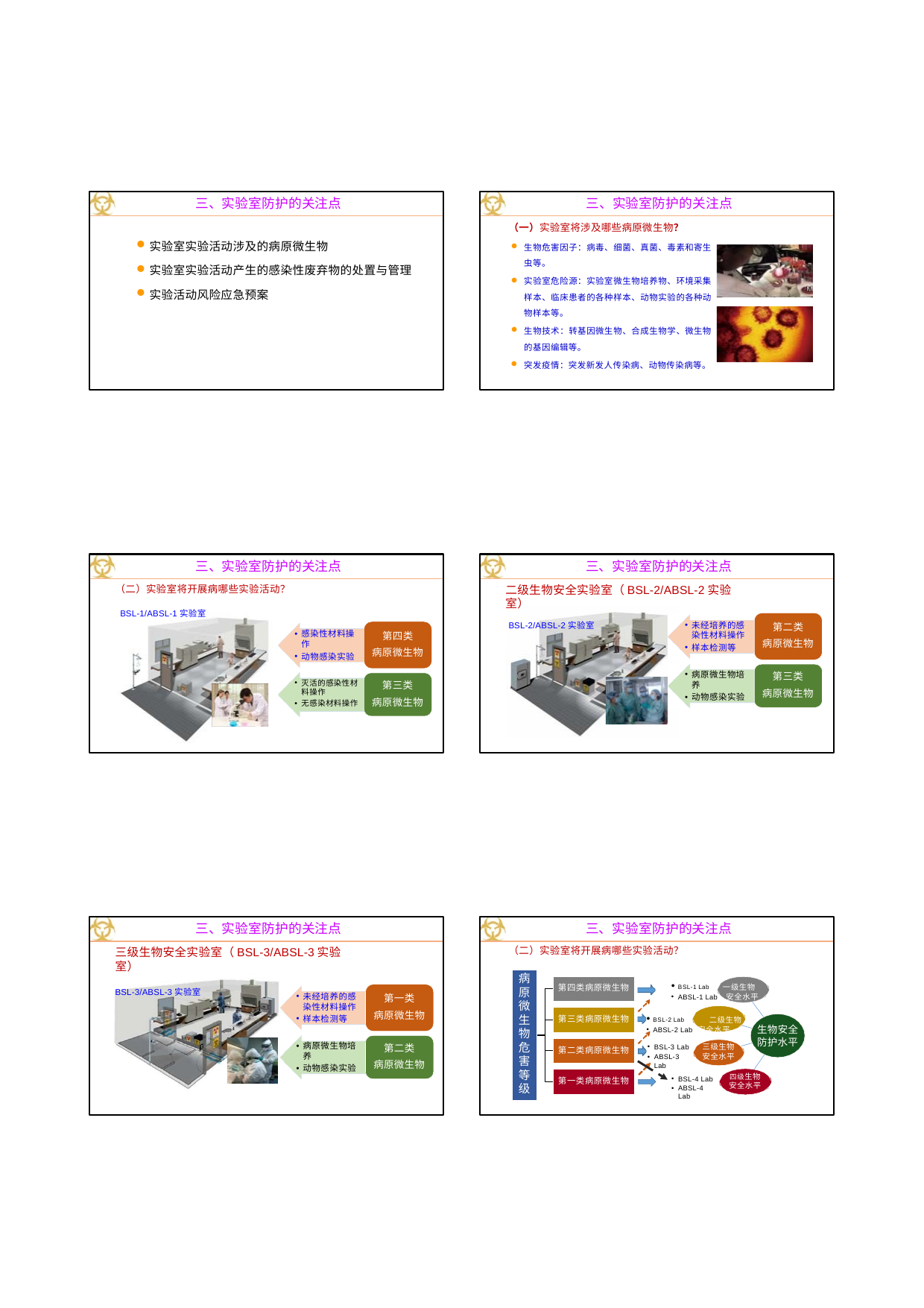

三、实验室防护的关注点
三、实验室防护的关注点

（一）实验室将涉及哪些病原微生物？
生物危害因子：病毒、细菌、真菌、毒素和寄生 虫等。
实验室危险源：实验室微生物培养物、环境采集 样本、临床患者的各种样本、动物实验的各种动 物样本等。
生物技术：转基因微生物、合成生物学、微生物 的基因编辑等。

突发疫情：突发新发人传染病、动物传染病等。
实验室实验活动涉及的病原微生物
实验室实验活动产生的感染性废弃物的处置与管理
实验活动风险应急预案

三、实验室防护的关注点
三、实验室防护的关注点

（二）实验室将开展病哪些实验活动？

BSL-1/ABSL-1实验室
二级生物安全实验室（BSL-2/ABSL-2实验室）
BSL-2/ABSL-2实验室

第二类 病原微生物
未经培养的感 染性材料操作
样本检测等

第四类 病原微生物
感染性材料操 作
动物感染实验

第三类 病原微生物

病原微生物培 养
动物感染实验

第三类 病原微生物

灭活的感染性材 料操作
无感染材料操作

三、实验室防护的关注点
三、实验室防护的关注点

（二）实验室将开展病哪些实验活动？
三级生物安全实验室（BSL-3/ABSL-3实验室）

BSL-3/ABSL-3实验室
病 原 微 生 物 危 害 等 级

BSL-1 Lab   一级生物
ABSL-1 Lab   安全水平

BSL-2 Lab	二级生物
ABSL-2 Lab 安全水平
第四类病原微生物

第一类 病原微生物

未经培养的感 染性材料操作
样本检测等

第三类病原微生物

生物安全 防护水平

第二类 病原微生物

病原微生物培 养
动物感染实验

BSL-3 Lab
ABSL-3 Lab

三级生物 安全水平
第二类病原微生物

四级生物 安全水平
BSL-4 Lab
ABSL-4 Lab
第一类病原微生物

8